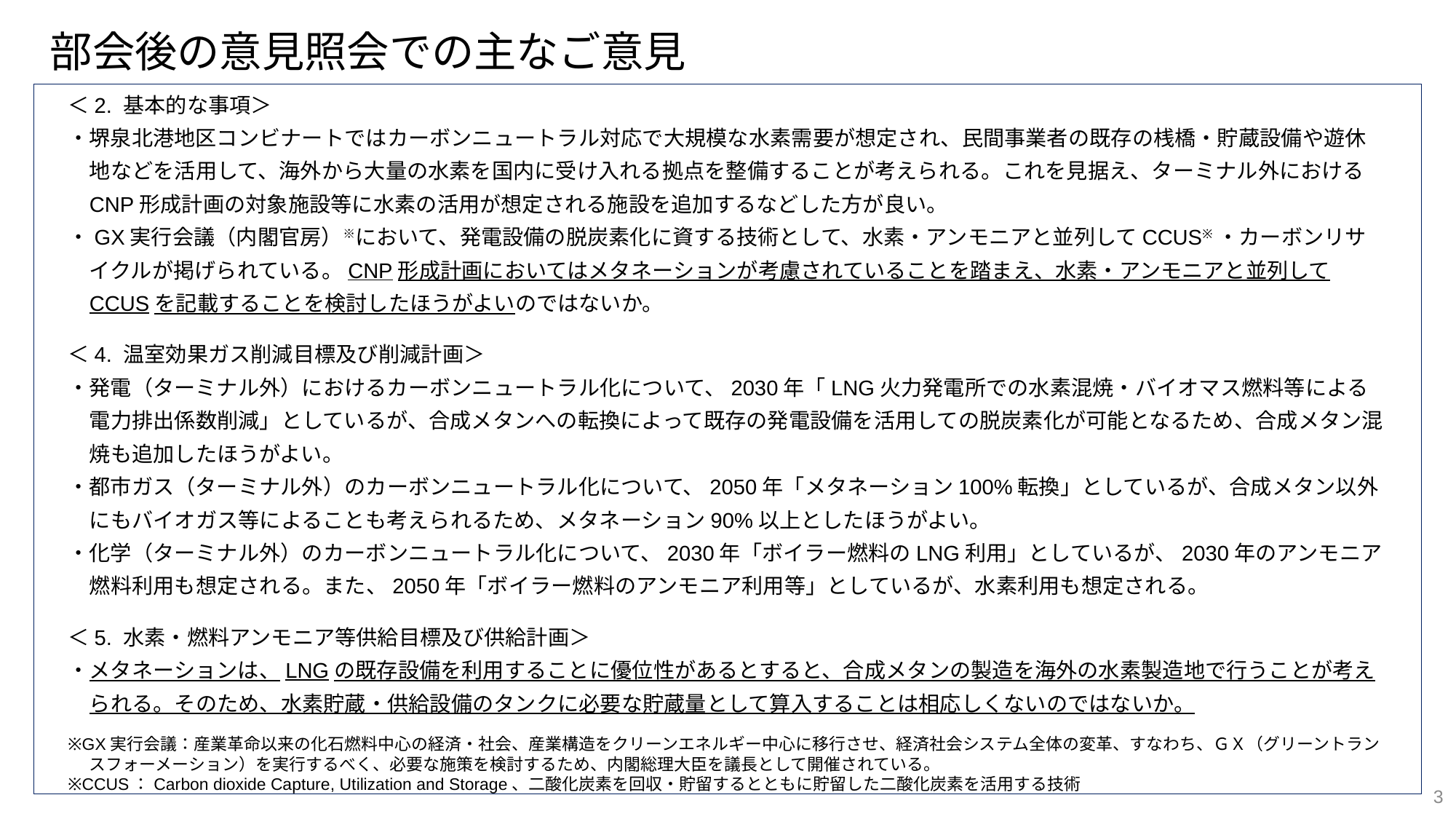

部会後の意見照会での主なご意見
＜2. 基本的な事項＞
・堺泉北港地区コンビナートではカーボンニュートラル対応で大規模な水素需要が想定され、民間事業者の既存の桟橋・貯蔵設備や遊休地などを活用して、海外から大量の水素を国内に受け入れる拠点を整備することが考えられる。これを見据え、ターミナル外におけるCNP形成計画の対象施設等に水素の活用が想定される施設を追加するなどした方が良い。
・GX実行会議（内閣官房）※において、発電設備の脱炭素化に資する技術として、水素・アンモニアと並列してCCUS※・カーボンリサイクルが掲げられている。CNP形成計画においてはメタネーションが考慮されていることを踏まえ、水素・アンモニアと並列してCCUSを記載することを検討したほうがよいのではないか。
＜4. 温室効果ガス削減目標及び削減計画＞
・発電（ターミナル外）におけるカーボンニュートラル化について、2030年「LNG火力発電所での水素混焼・バイオマス燃料等による電力排出係数削減」としているが、合成メタンへの転換によって既存の発電設備を活用しての脱炭素化が可能となるため、合成メタン混焼も追加したほうがよい。
・都市ガス（ターミナル外）のカーボンニュートラル化について、2050年「メタネーション100%転換」としているが、合成メタン以外にもバイオガス等によることも考えられるため、メタネーション90%以上としたほうがよい。
・化学（ターミナル外）のカーボンニュートラル化について、2030年「ボイラー燃料のLNG利用」としているが、2030年のアンモニア燃料利用も想定される。また、2050年「ボイラー燃料のアンモニア利用等」としているが、水素利用も想定される。
＜5. 水素・燃料アンモニア等供給目標及び供給計画＞
・メタネーションは、LNGの既存設備を利用することに優位性があるとすると、合成メタンの製造を海外の水素製造地で行うことが考えられる。そのため、水素貯蔵・供給設備のタンクに必要な貯蔵量として算入することは相応しくないのではないか。
※GX実行会議：産業革命以来の化石燃料中心の経済・社会、産業構造をクリーンエネルギー中心に移行させ、経済社会システム全体の変革、すなわち、ＧＸ（グリーントランスフォーメーション）を実行するべく、必要な施策を検討するため、内閣総理大臣を議長として開催されている。
※CCUS：Carbon dioxide Capture, Utilization and Storage、二酸化炭素を回収・貯留するとともに貯留した二酸化炭素を活用する技術
3